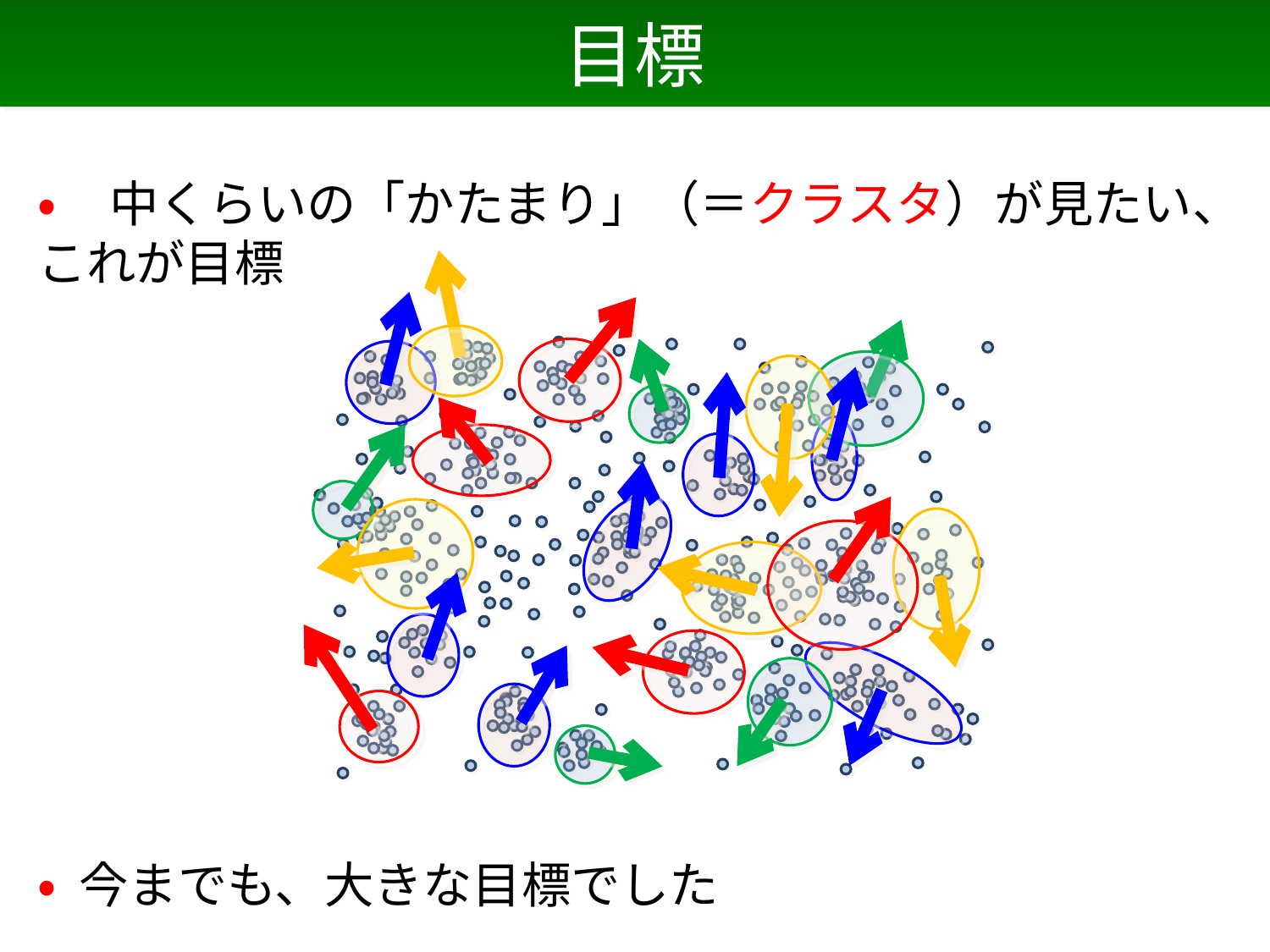

# 目標
• 中くらいの「かたまり」（＝クラスタ）が見たい、これが目標

• 今までも、大きな目標でした